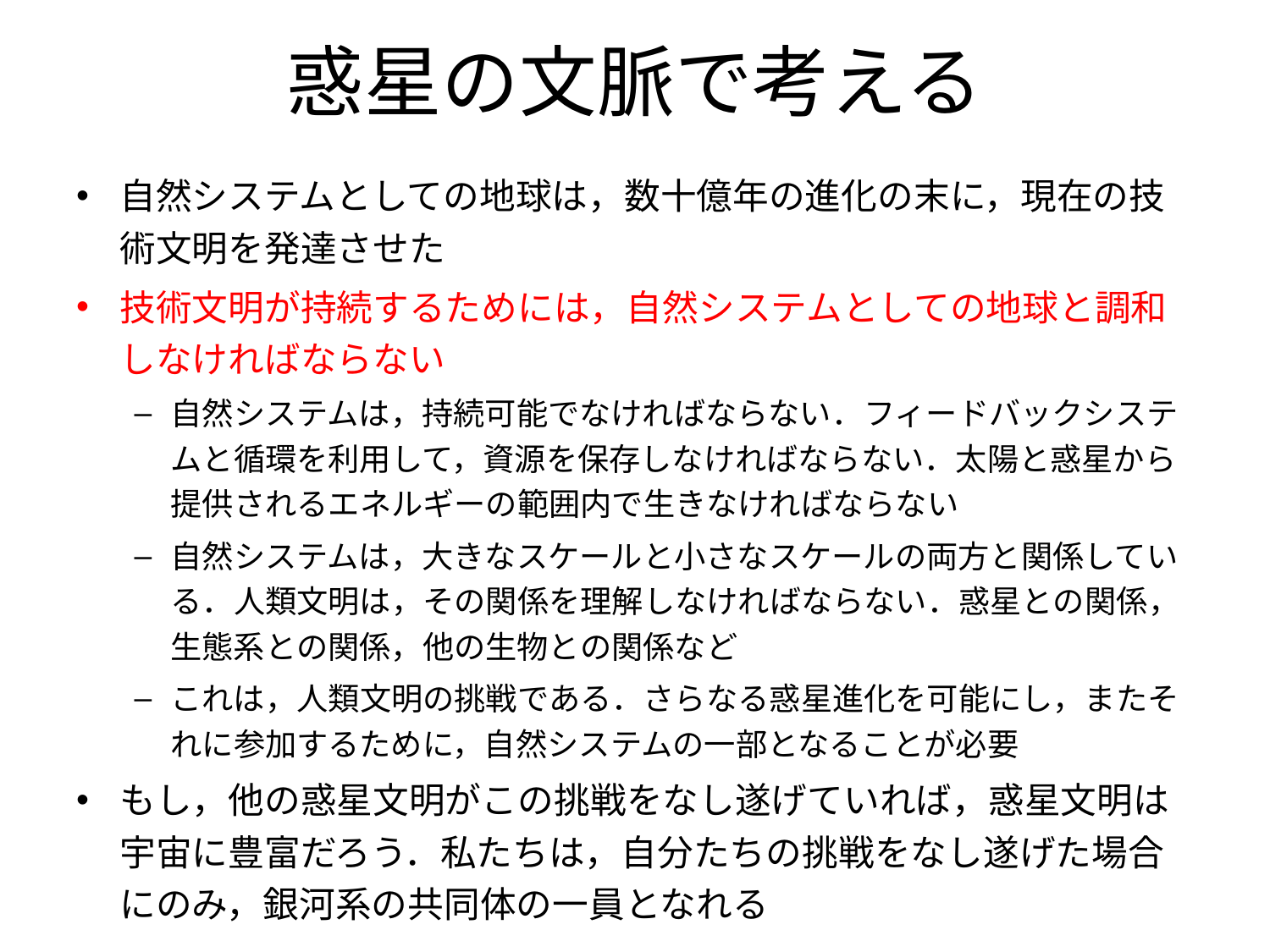

# 惑星の文脈で考える
自然システムとしての地球は，数十億年の進化の末に，現在の技術文明を発達させた
技術文明が持続するためには，自然システムとしての地球と調和しなければならない
自然システムは，持続可能でなければならない．フィードバックシステムと循環を利用して，資源を保存しなければならない．太陽と惑星から提供されるエネルギーの範囲内で生きなければならない
自然システムは，大きなスケールと小さなスケールの両方と関係している．人類文明は，その関係を理解しなければならない．惑星との関係，生態系との関係，他の生物との関係など
これは，人類文明の挑戦である．さらなる惑星進化を可能にし，またそれに参加するために，自然システムの一部となることが必要
もし，他の惑星文明がこの挑戦をなし遂げていれば，惑星文明は宇宙に豊富だろう．私たちは，自分たちの挑戦をなし遂げた場合にのみ，銀河系の共同体の一員となれる